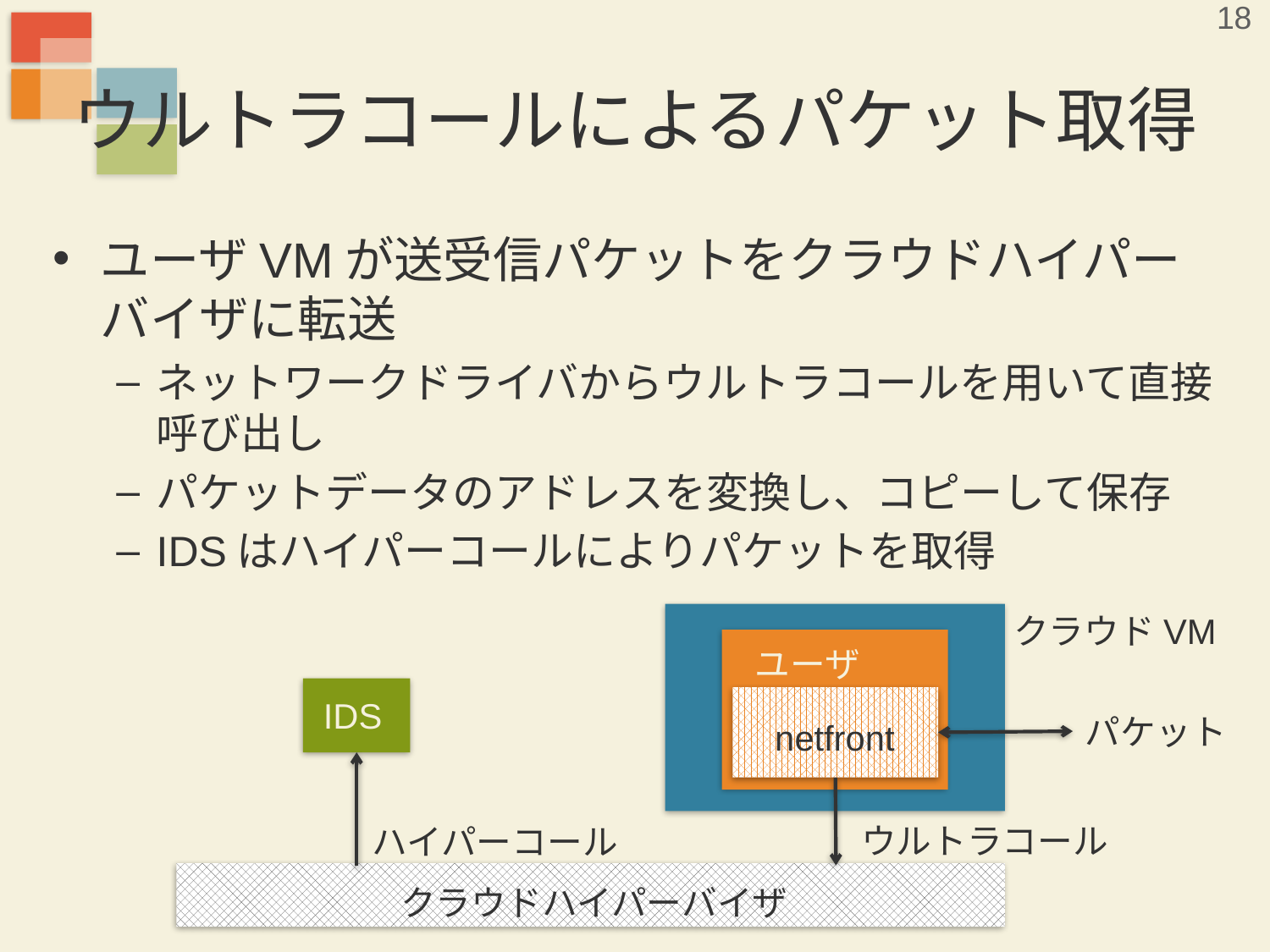

18
# ウルトラコールによるパケット取得
ユーザVMが送受信パケットをクラウドハイパーバイザに転送
ネットワークドライバからウルトラコールを用いて直接呼び出し
パケットデータのアドレスを変換し、コピーして保存
IDSはハイパーコールによりパケットを取得
クラウドVM

ユーザVM

IDS
パケット
netfront
ウルトラコール
ハイパーコール

クラウドハイパーバイザ
パケット